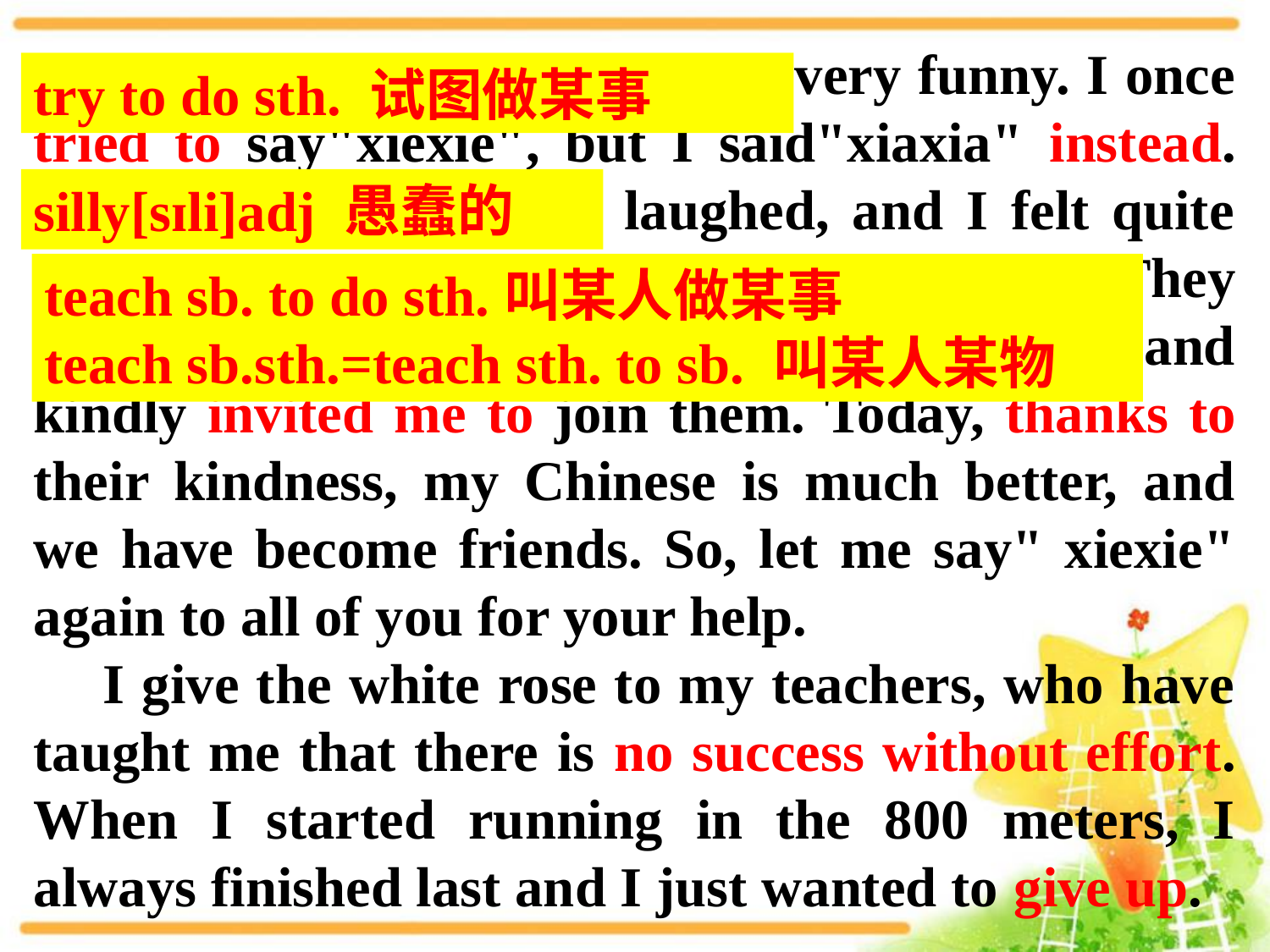

and some of my mistakes were very funny. I once tried to say"xiexie", but I said"xiaxia" instead. Of course some people laughed, and I felt quite silly. But they were not laughing at me. They taught me to say many things in Chinese and kindly invited me to join them. Today, thanks to their kindness, my Chinese is much better, and we have become friends. So, let me say" xiexie" again to all of you for your help.
    I give the white rose to my teachers, who have taught me that there is no success without effort. When I started running in the 800 meters, I always finished last and I just wanted to give up.
try to do sth. 试图做某事
silly[sɪli]adj 愚蠢的
teach sb. to do sth.叫某人做某事
teach sb.sth.=teach sth. to sb. 叫某人某物